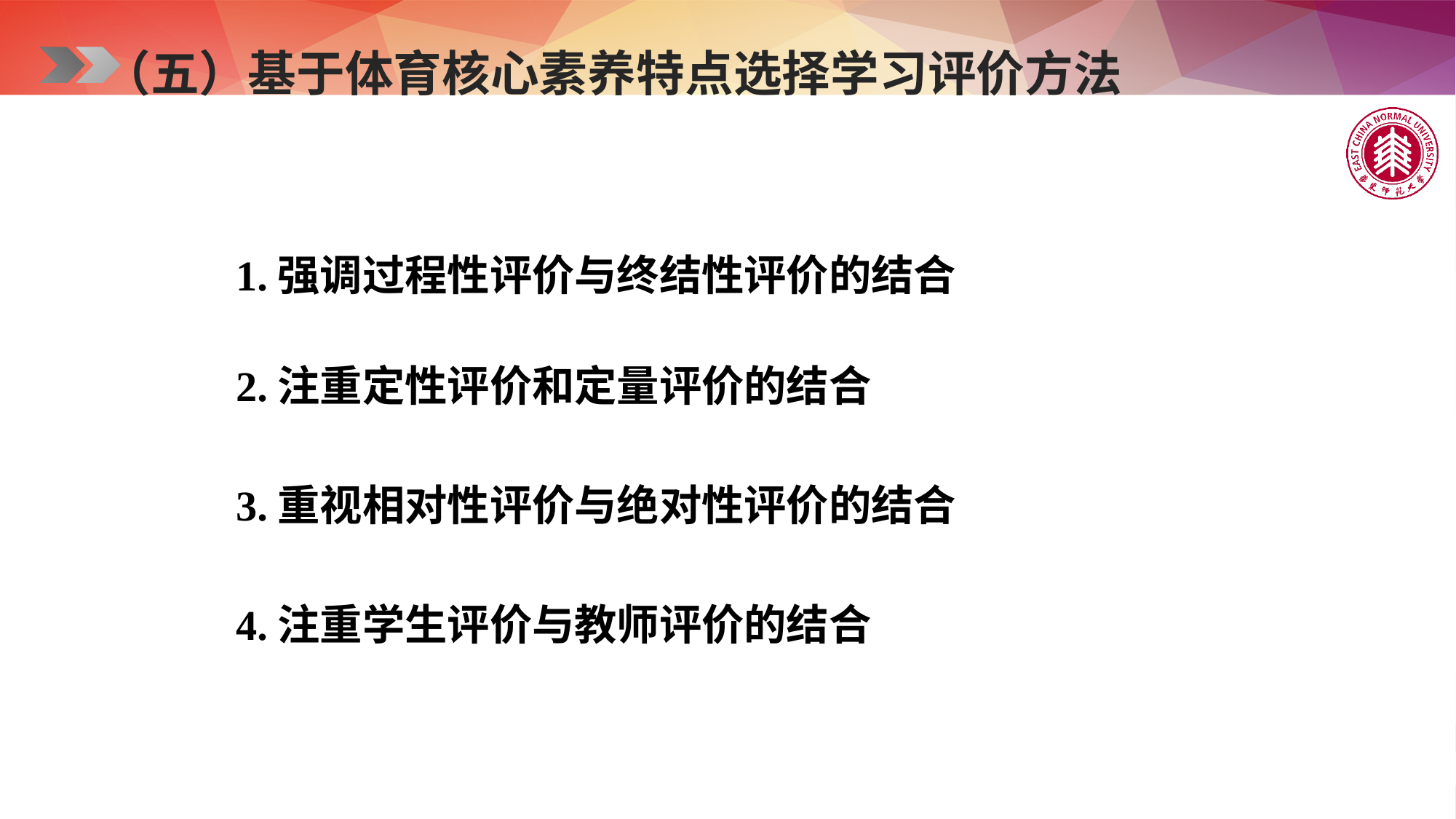

（五）基于体育核心素养特点选择学习评价方法
1.强调过程性评价与终结性评价的结合
2.注重定性评价和定量评价的结合
3.重视相对性评价与绝对性评价的结合
4.注重学生评价与教师评价的结合